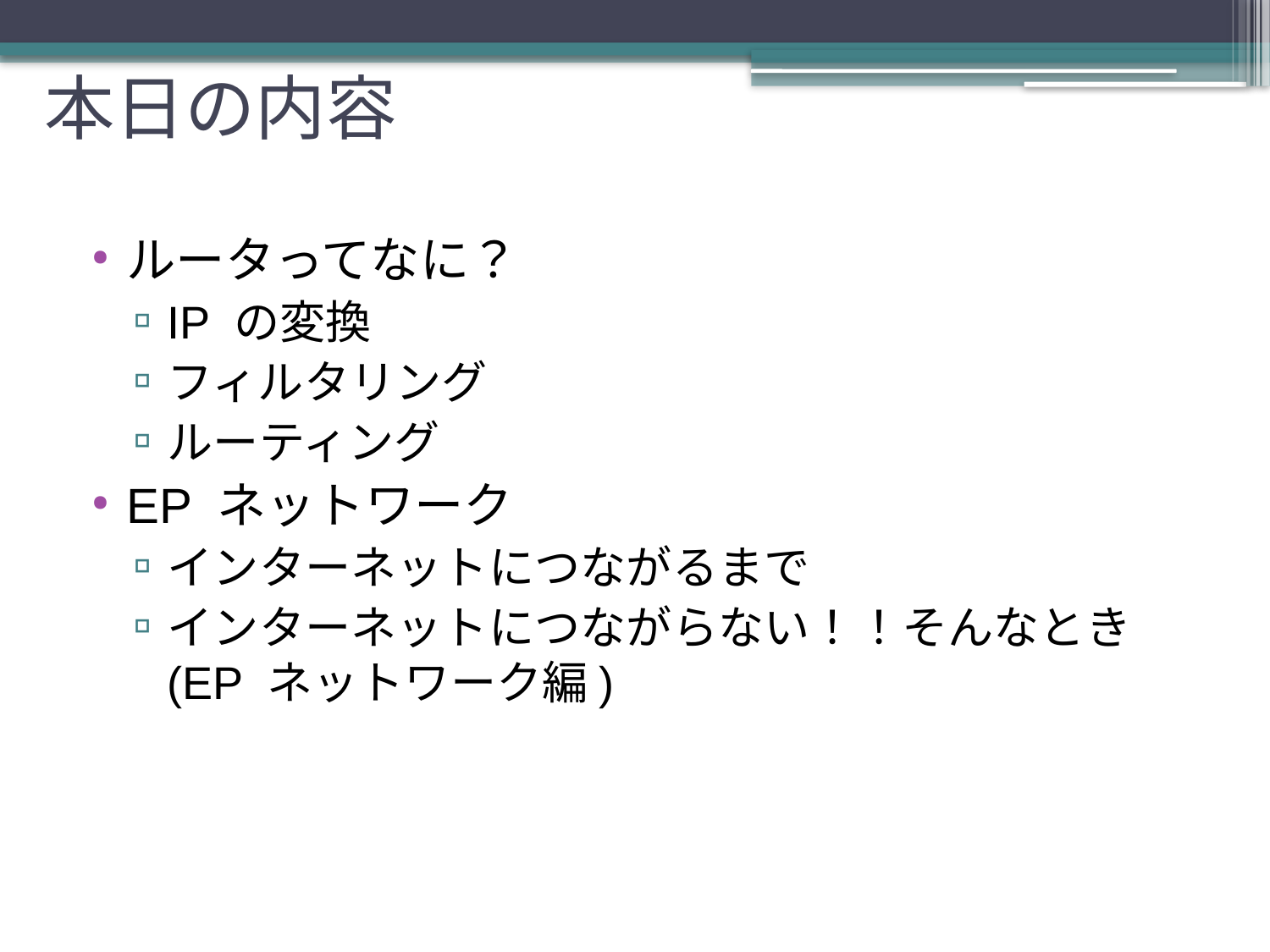

# 本日の内容
ルータってなに？
IP の変換
フィルタリング
ルーティング
EP ネットワーク
インターネットにつながるまで
インターネットにつながらない！！そんなとき    (EP ネットワーク編)